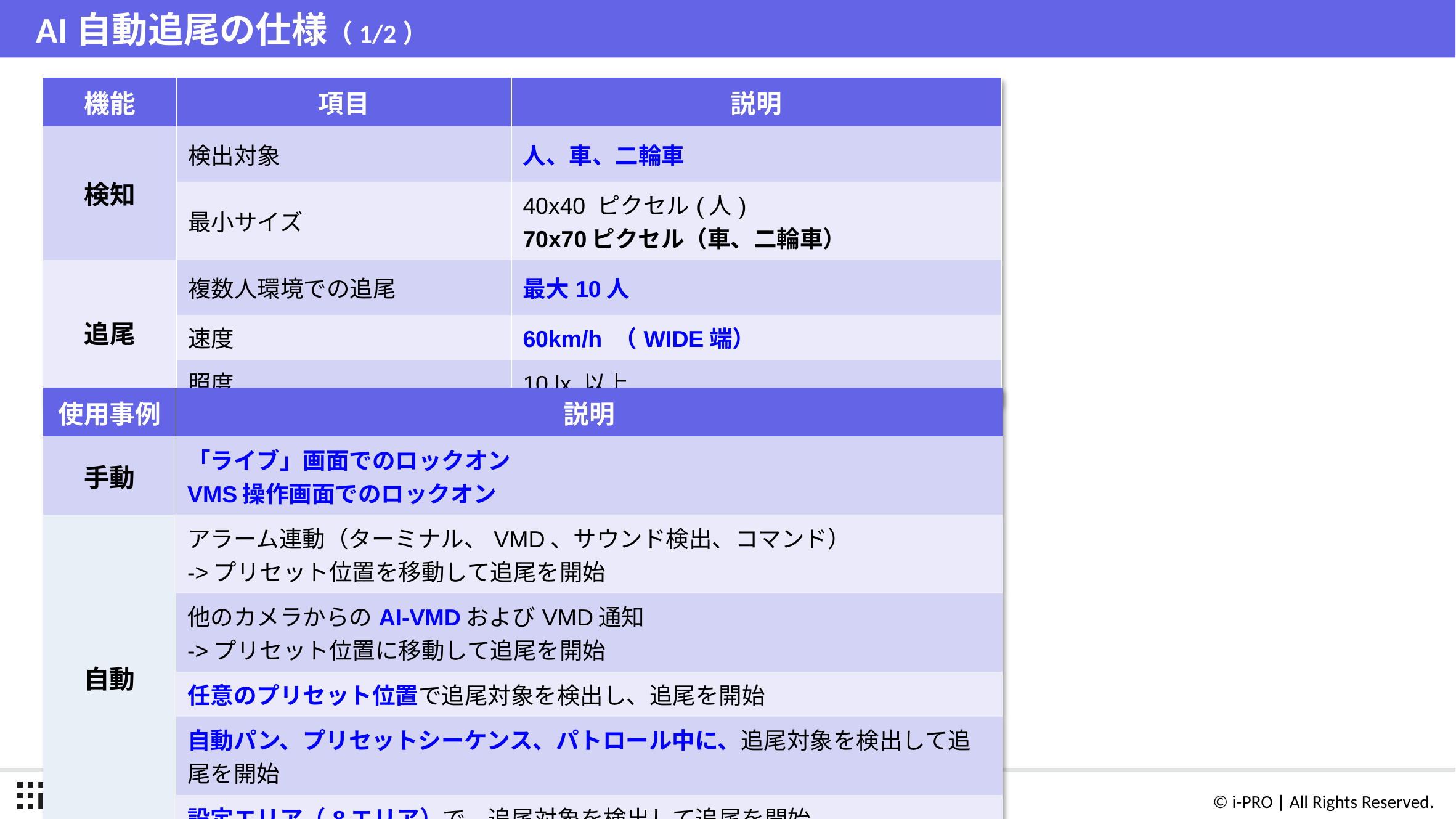

# AI自動追尾の仕様（1/2）
| 機能 | 項目 | 説明 |
| --- | --- | --- |
| 検知 | 検出対象 | 人、車、二輪車 |
|  | 最小サイズ | 40x40 ピクセル(人) 70x70ピクセル（車、二輪車） |
| 追尾 | 複数人環境での追尾 | 最大10人 |
|  | 速度 | 60km/h （WIDE端） |
|  | 照度 | 10 lx 以上 |
| 使用事例 | 説明 |
| --- | --- |
| 手動 | 「ライブ」画面でのロックオン VMS操作画面でのロックオン |
| 自動 | アラーム連動（ターミナル、VMD、サウンド検出、コマンド） ->プリセット位置を移動して追尾を開始 |
|  | 他のカメラからのAI-VMDおよびVMD通知 ->プリセット位置に移動して追尾を開始 |
|  | 任意のプリセット位置で追尾対象を検出し、追尾を開始 |
|  | 自動パン、プリセットシーケンス、パトロール中に、追尾対象を検出して追尾を開始 |
|  | 設定エリア（8エリア）で、追尾対象を検出して追尾を開始 |